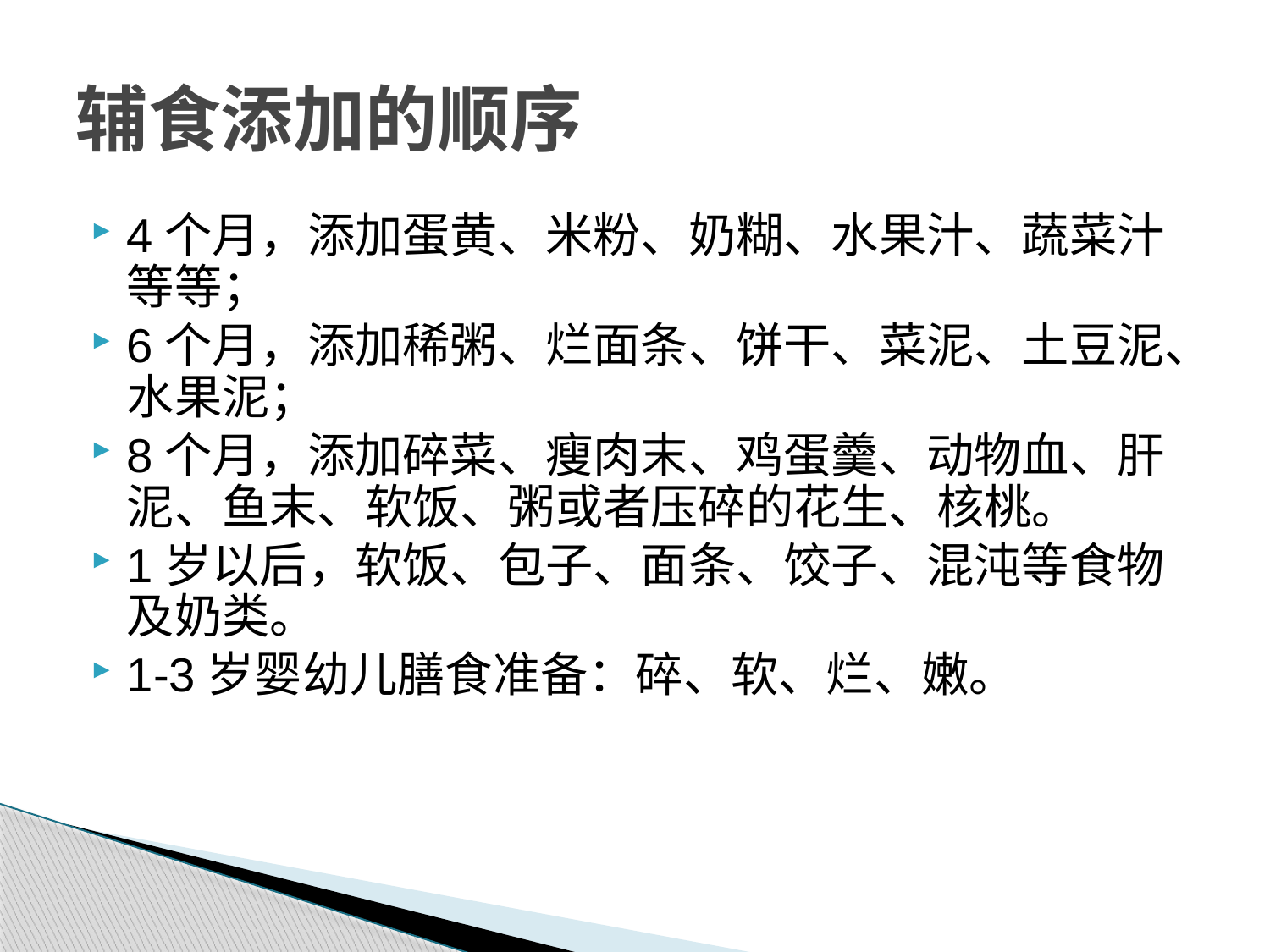

# 辅食添加的顺序
4个月，添加蛋黄、米粉、奶糊、水果汁、蔬菜汁等等；
6个月，添加稀粥、烂面条、饼干、菜泥、土豆泥、水果泥；
8个月，添加碎菜、瘦肉末、鸡蛋羹、动物血、肝泥、鱼末、软饭、粥或者压碎的花生、核桃。
1岁以后，软饭、包子、面条、饺子、混沌等食物及奶类。
1-3岁婴幼儿膳食准备：碎、软、烂、嫩。